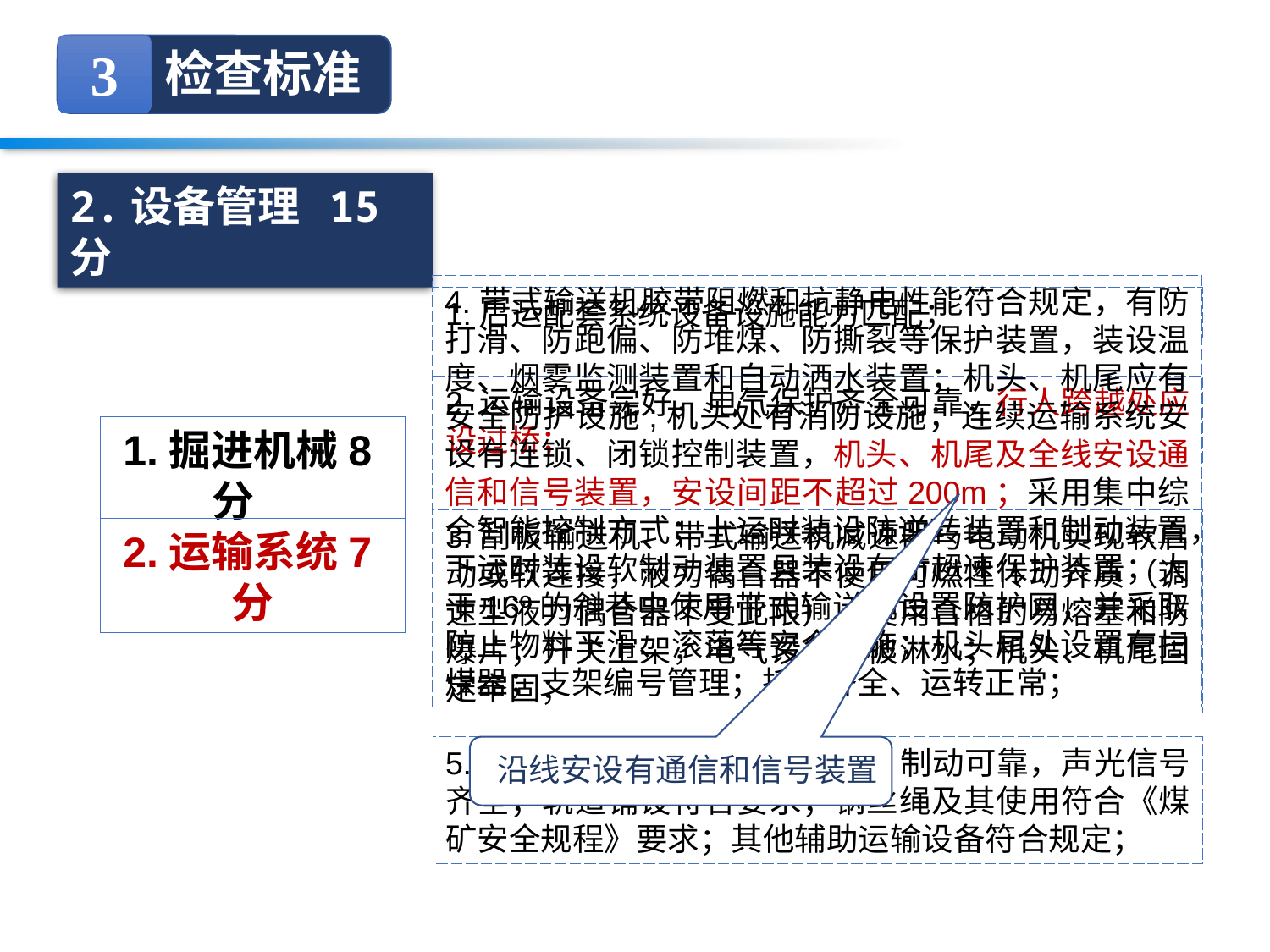

3

检查标准

2.设备管理  15分
4.带式输送机胶带阻燃和抗静电性能符合规定，有防打滑、防跑偏、防堆煤、防撕裂等保护装置，装设温度、烟雾监测装置和自动洒水装置；机头、机尾应有安全防护设施;机头处有消防设施；连续运输系统安设有连锁、闭锁控制装置，机头、机尾及全线安设通信和信号装置，安设间距不超过200m；采用集中综合智能控制方式；上运时装设防逆转装置和制动装置，下运时装设软制动装置且装设有防超速保护装置；大于16º的斜巷中使用带式输送机设置防护网，并采取防止物料下滑、滚落等安全措施；机头尾处设置有扫煤器；支架编号管理；托辊齐全、运转正常；
1.后运配套系统设备设施能力匹配；
2.运输设备完好，电气保护齐全可靠，行人跨越处应设过桥；
1.掘进机械8分
3.刮板输送机、带式输送机减速器与电动机实现软启动或软连接，液力偶合器不使用可燃性传动介质（调速型液力偶合器不受此限），使用合格的易熔塞和防爆片；开关上架，电气设备不被淋水；机头、机尾固定牢固；
2.运输系统7分

沿线安设有通信和信号装置
5.轨道运输设备安设符合要求，制动可靠，声光信号齐全；轨道铺设符合要求；钢丝绳及其使用符合《煤矿安全规程》要求；其他辅助运输设备符合规定；